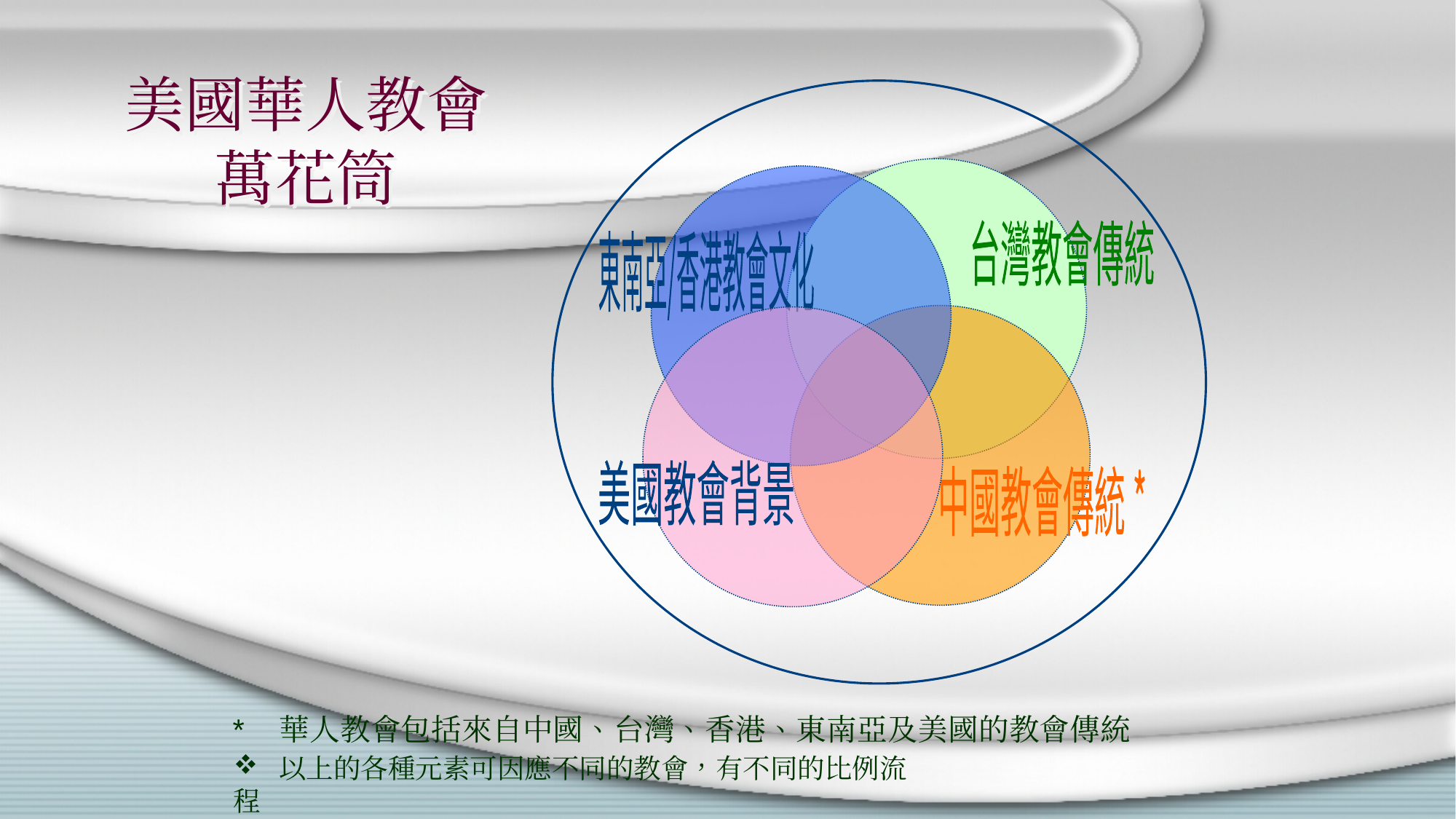

美國華人教會
萬花筒

台灣教會傳統
東南亞/香港教會文化

美國教會背景
中國教會傳統 *
* 	 華人教會包括來自中國、台灣、香港、東南亞及美國的教會傳統
  以上的各種元素可因應不同的教會，有不同的比例流程